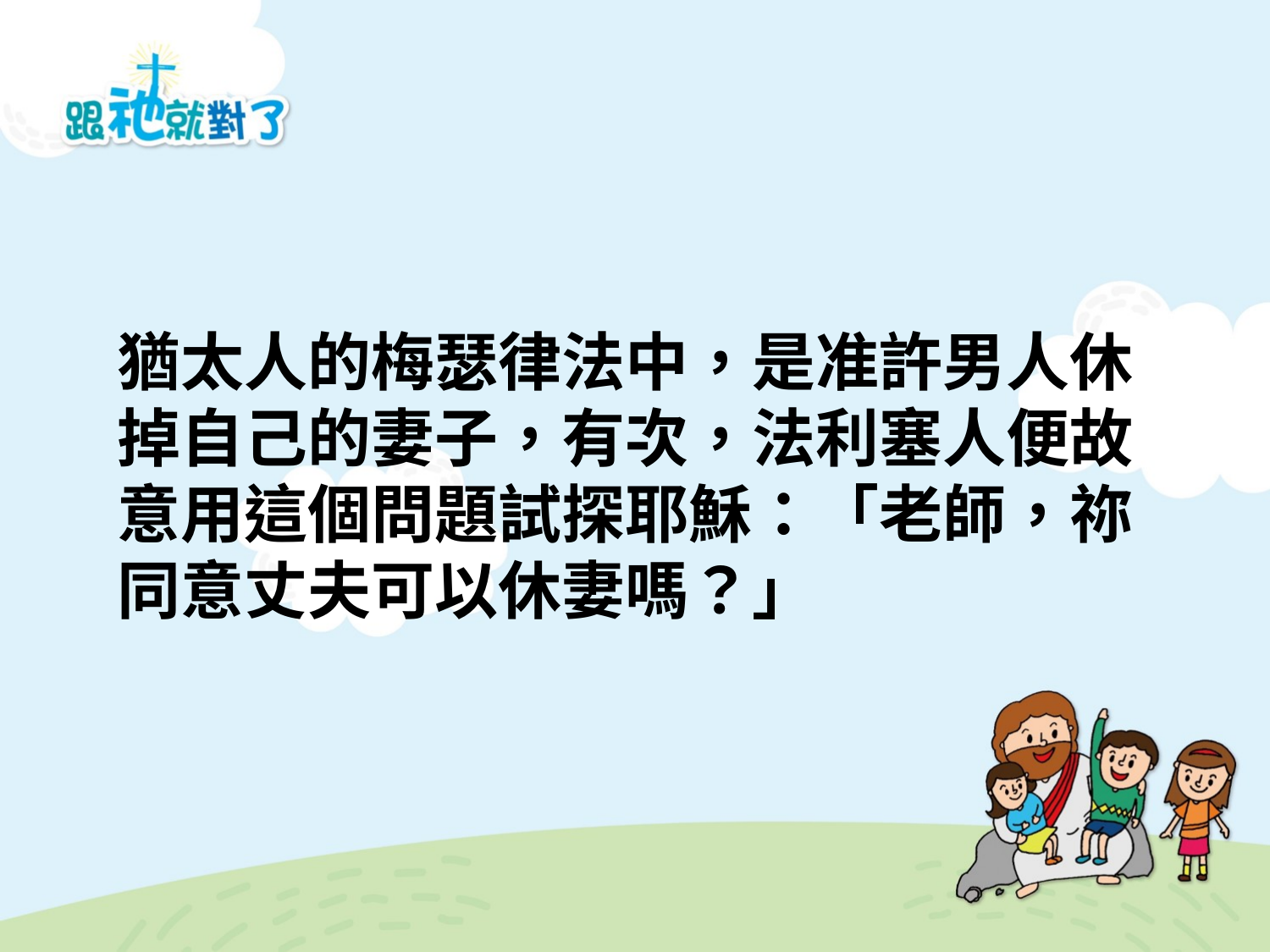

猶太人的梅瑟律法中，是准許男人休掉自己的妻子，有次，法利塞人便故意用這個問題試探耶穌：「老師，祢同意丈夫可以休妻嗎？」